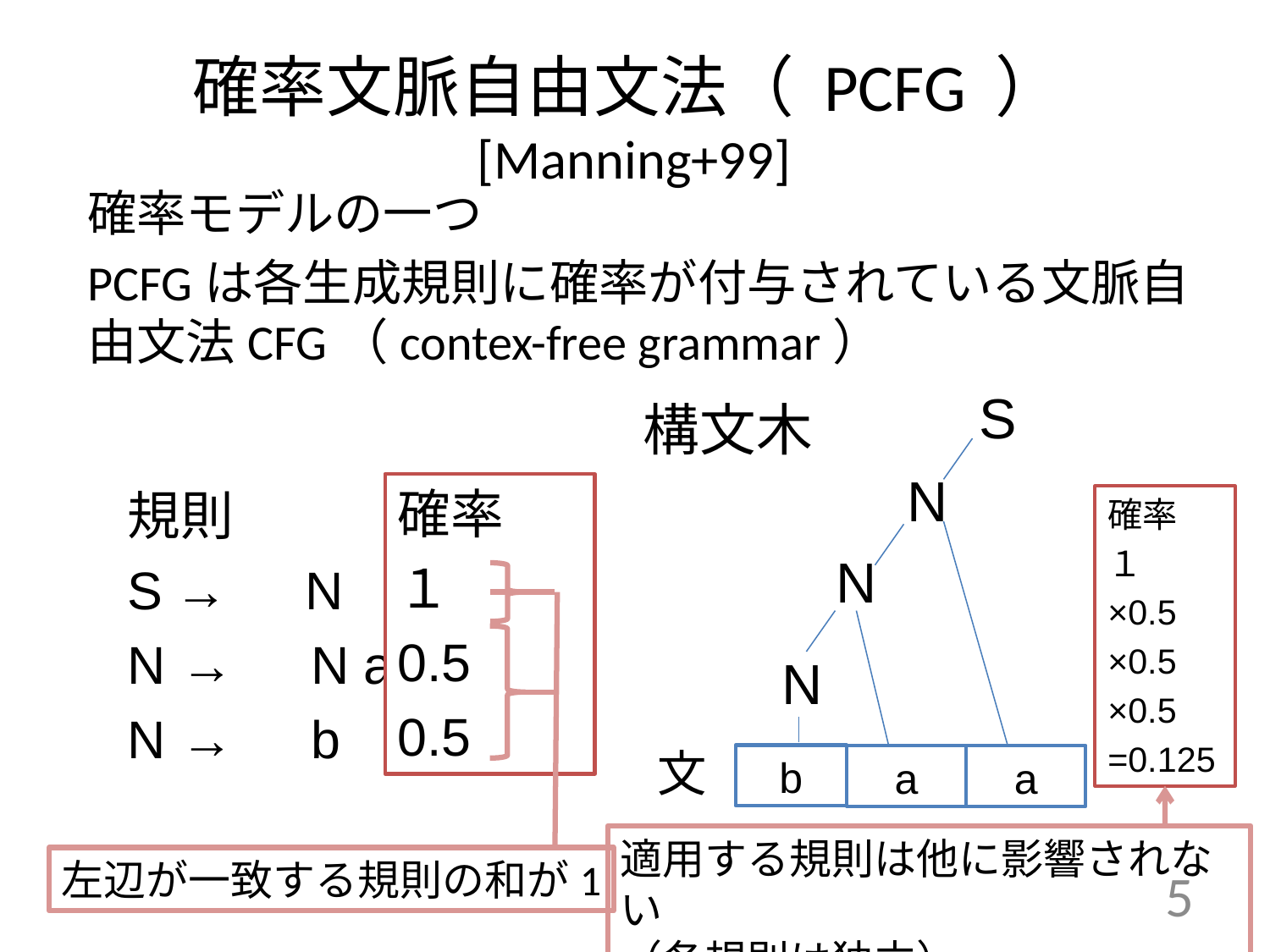

# 確率文脈自由文法（ PCFG ）[Manning+99]
確率モデルの一つ
PCFGは各生成規則に確率が付与されている文脈自由文法CFG（contex-free grammar）
S
構文木
N
N
N
確率
１
0.5
0.5

確率
１
×0.5
×0.5
×0.5
=0.125

適用する規則は他に影響されない
（各規則は独立）
左辺が一致する規則の和が1
規則
S →　N
N →　N a
N →　b

文
b
a
a
5